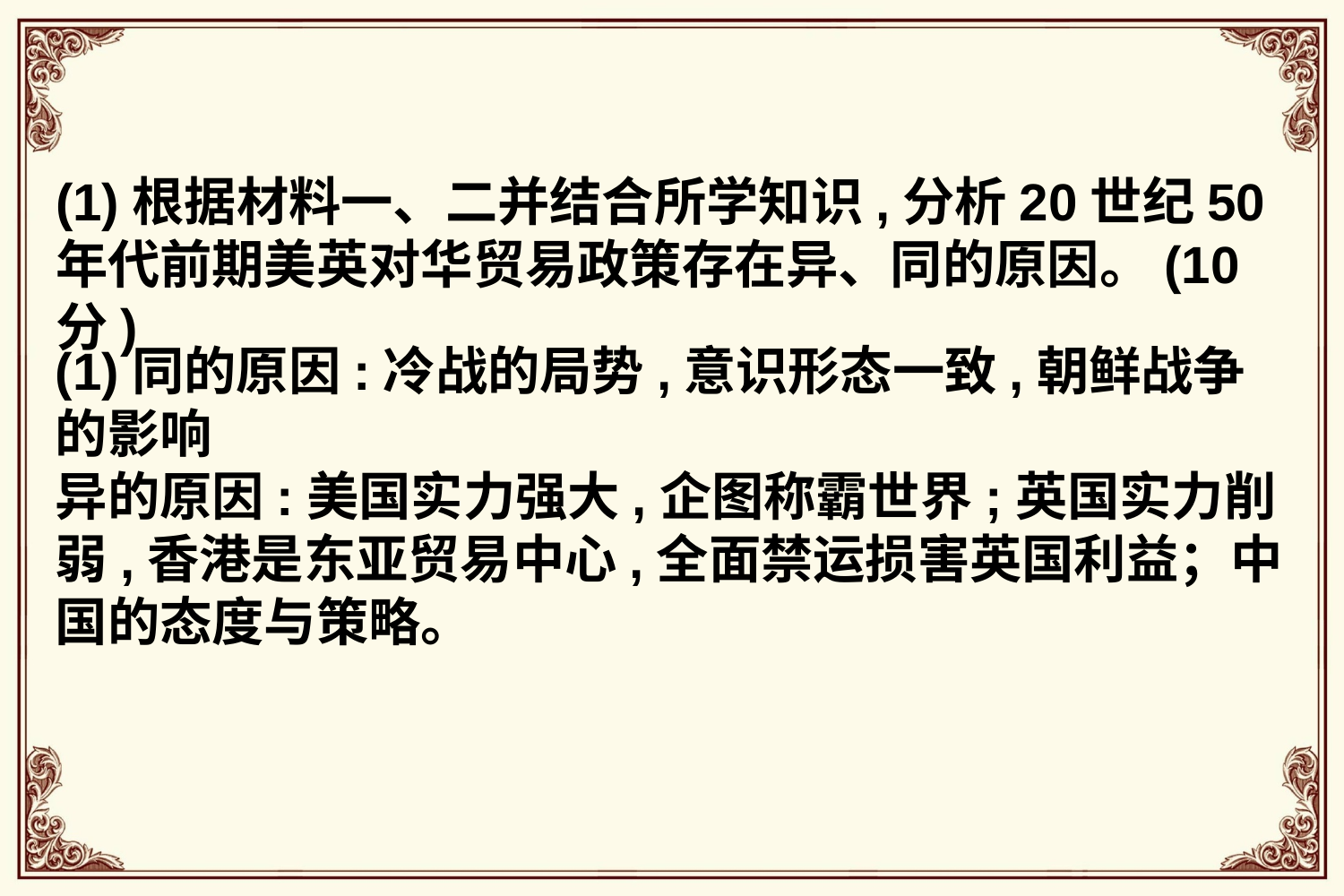

(1)根据材料一、二并结合所学知识,分析20世纪50年代前期美英对华贸易政策存在异、同的原因。(10分)
(1)同的原因:冷战的局势,意识形态一致,朝鲜战争的影响
异的原因:美国实力强大,企图称霸世界;英国实力削弱,香港是东亚贸易中心,全面禁运损害英国利益；中国的态度与策略。